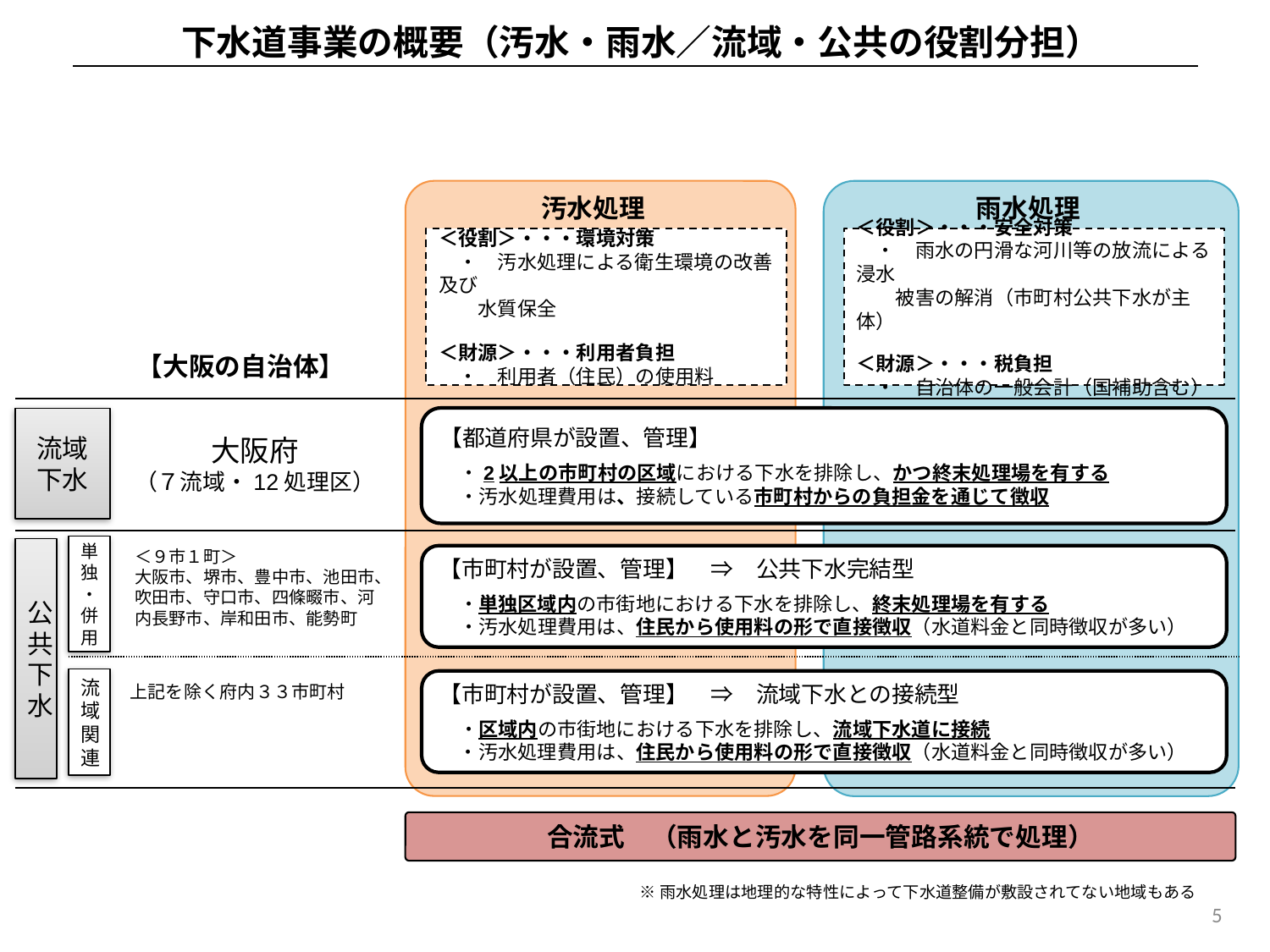

下水道事業の概要（汚水・雨水／流域・公共の役割分担）

汚水処理
雨水処理
＜役割＞・・・環境対策
　・　汚水処理による衛生環境の改善及び
　　水質保全

＜財源＞・・・利用者負担
　・　利用者（住民）の使用料
＜役割＞・・・安全対策
　・　雨水の円滑な河川等の放流による浸水
　　被害の解消（市町村公共下水が主体）

＜財源＞・・・税負担
　・　自治体の一般会計（国補助含む）
【大阪の自治体】
【都道府県が設置、管理】

　・2以上の市町村の区域における下水を排除し、かつ終末処理場を有する
　・汚水処理費用は、接続している市町村からの負担金を通じて徴収
流域下水
大阪府
（７流域・12処理区）
単独
・併用
公共下水
＜９市１町＞
大阪市、堺市、豊中市、池田市、吹田市、守口市、四條畷市、河内長野市、岸和田市、能勢町
【市町村が設置、管理】　⇒　公共下水完結型

　・単独区域内の市街地における下水を排除し、終末処理場を有する
　・汚水処理費用は、住民から使用料の形で直接徴収（水道料金と同時徴収が多い）
流域関連
【市町村が設置、管理】　⇒　流域下水との接続型

　・区域内の市街地における下水を排除し、流域下水道に接続
　・汚水処理費用は、住民から使用料の形で直接徴収（水道料金と同時徴収が多い）
上記を除く府内３３市町村
合流式　（雨水と汚水を同一管路系統で処理）
※雨水処理は地理的な特性によって下水道整備が敷設されてない地域もある
5